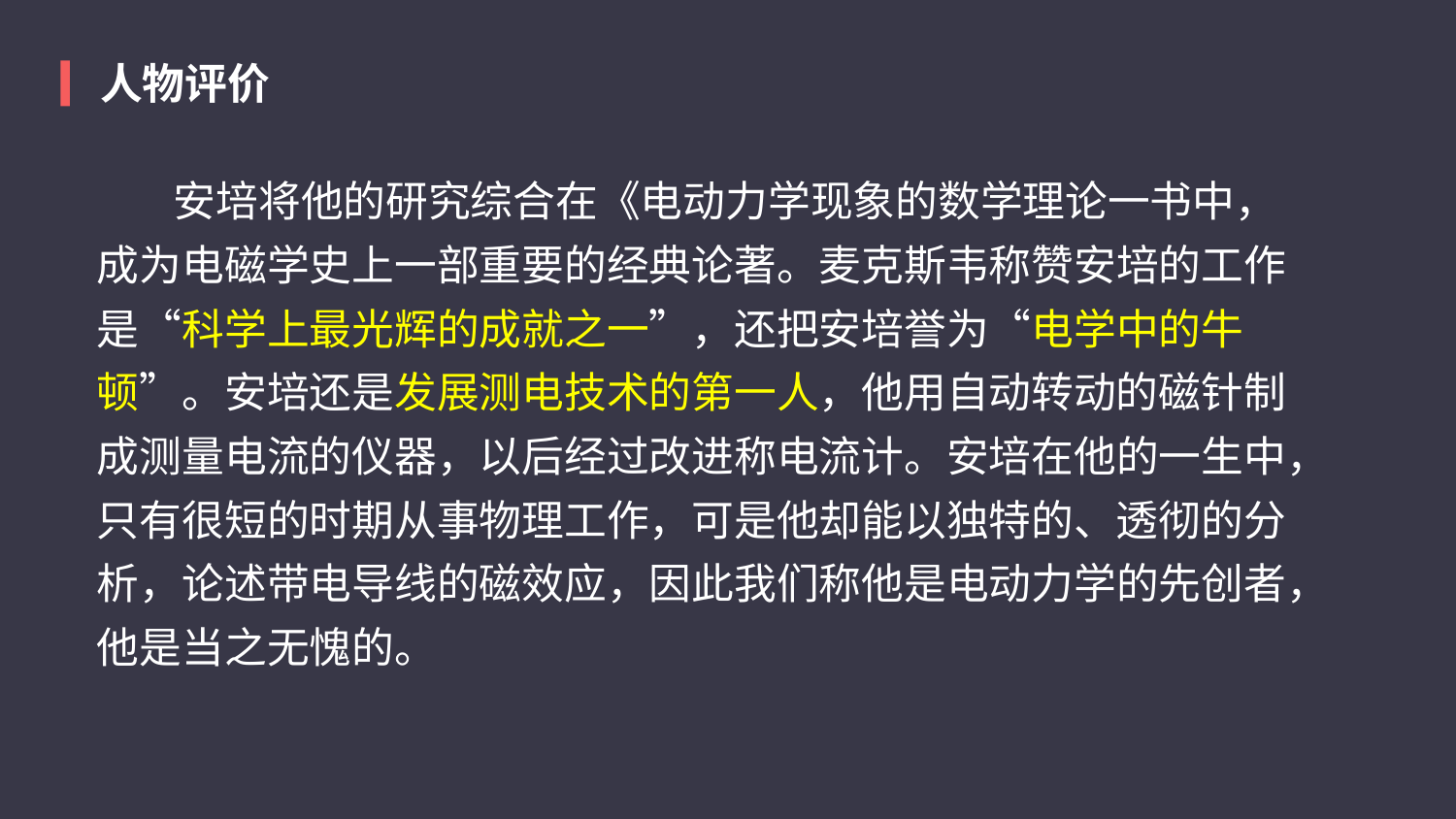

人物评价

       安培将他的研究综合在《电动力学现象的数学理论一书中，成为电磁学史上一部重要的经典论著。麦克斯韦称赞安培的工作是“科学上最光辉的成就之一”，还把安培誉为“电学中的牛顿”。安培还是发展测电技术的第一人，他用自动转动的磁针制成测量电流的仪器，以后经过改进称电流计。安培在他的一生中，只有很短的时期从事物理工作，可是他却能以独特的、透彻的分析，论述带电导线的磁效应，因此我们称他是电动力学的先创者，他是当之无愧的。